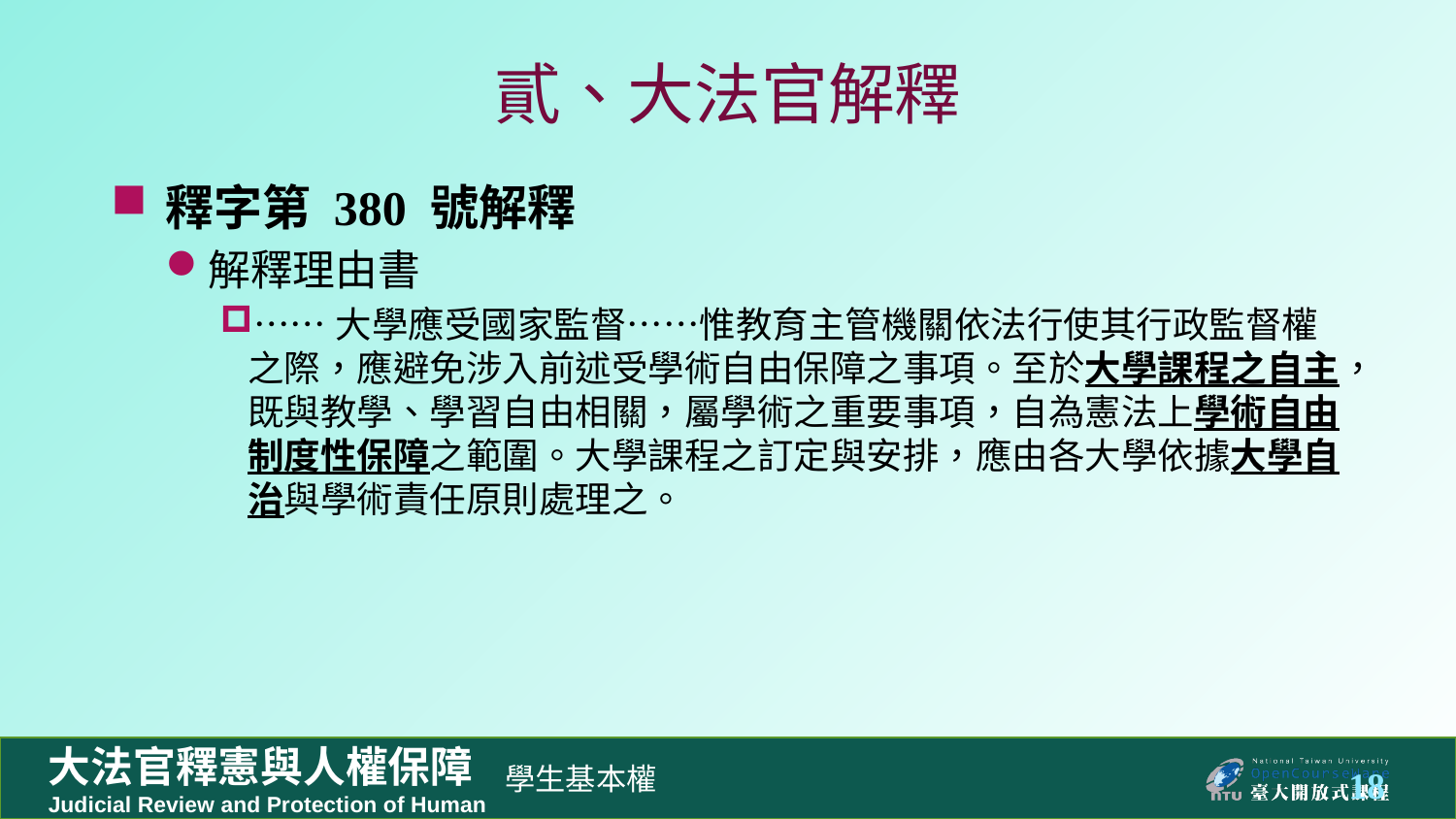

# 貳、大法官解釋
釋字第 380 號解釋
解釋理由書
……大學應受國家監督……惟教育主管機關依法行使其行政監督權之際，應避免涉入前述受學術自由保障之事項。至於大學課程之自主，既與教學、學習自由相關，屬學術之重要事項，自為憲法上學術自由制度性保障之範圍。大學課程之訂定與安排，應由各大學依據大學自治與學術責任原則處理之。